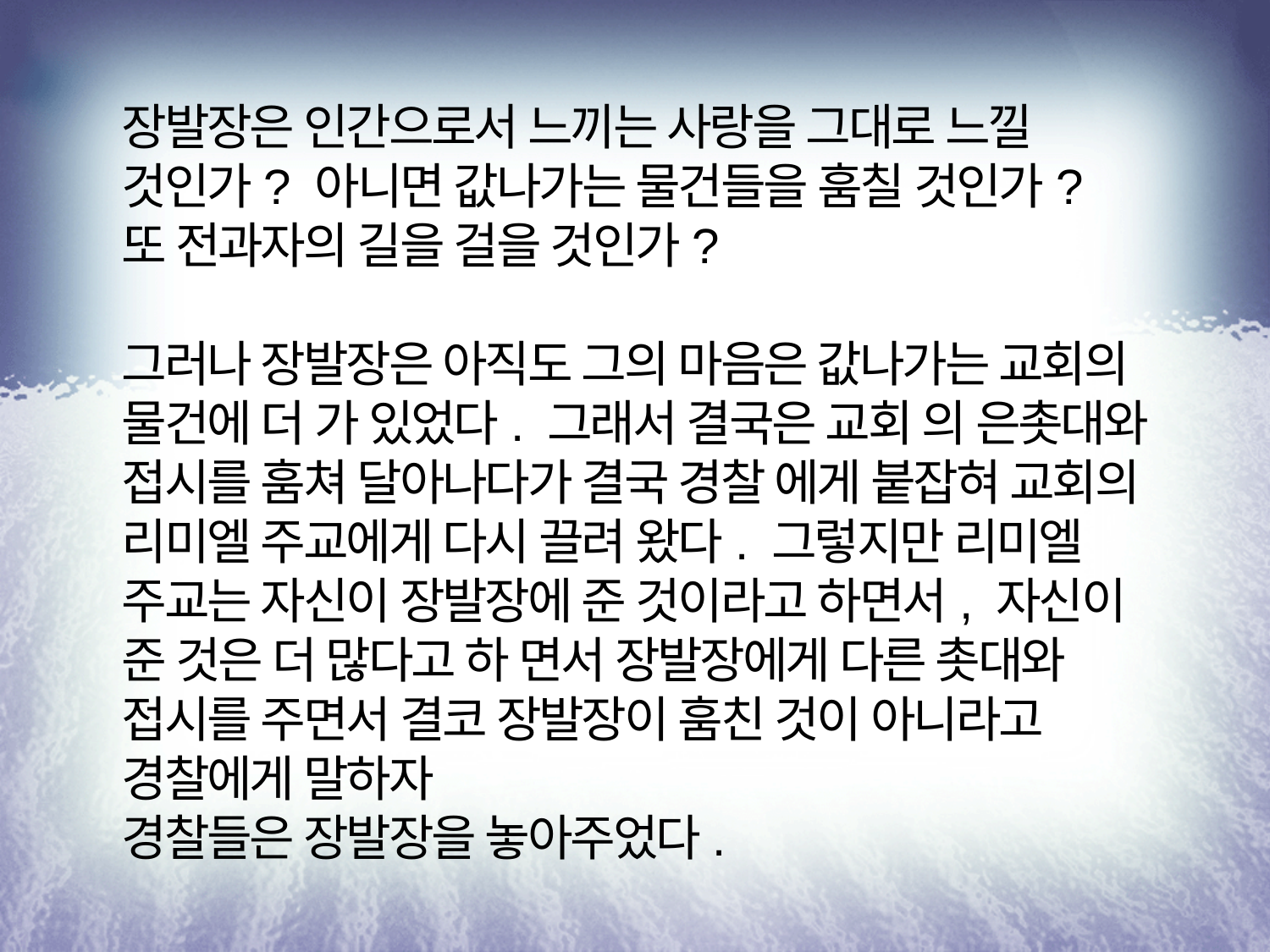

장발장은 인간으로서 느끼는 사랑을 그대로 느낄 것인가? 아니면 값나가는 물건들을 훔칠 것인가?
또 전과자의 길을 걸을 것인가?

그러나 장발장은 아직도 그의 마음은 값나가는 교회의 물건에 더 가 있었다. 그래서 결국은 교회 의 은촛대와 접시를 훔쳐 달아나다가 결국 경찰 에게 붙잡혀 교회의 리미엘 주교에게 다시 끌려 왔다. 그렇지만 리미엘 주교는 자신이 장발장에 준 것이라고 하면서, 자신이 준 것은 더 많다고 하 면서 장발장에게 다른 촛대와 접시를 주면서 결코 장발장이 훔친 것이 아니라고 경찰에게 말하자
경찰들은 장발장을 놓아주었다.